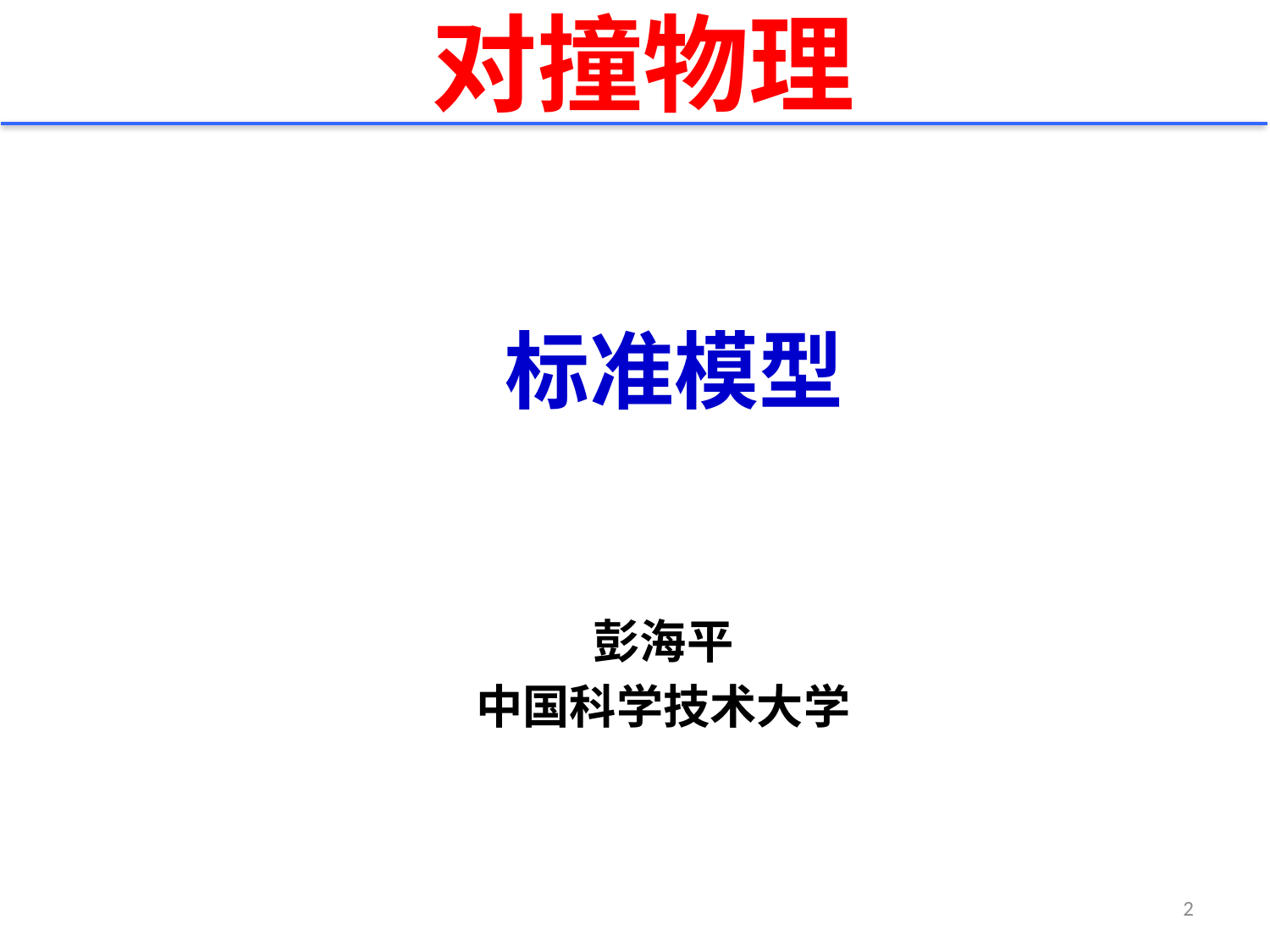

# 对撞物理
| 标准模型 |
| --- |

彭海平
中国科学技术大学
2